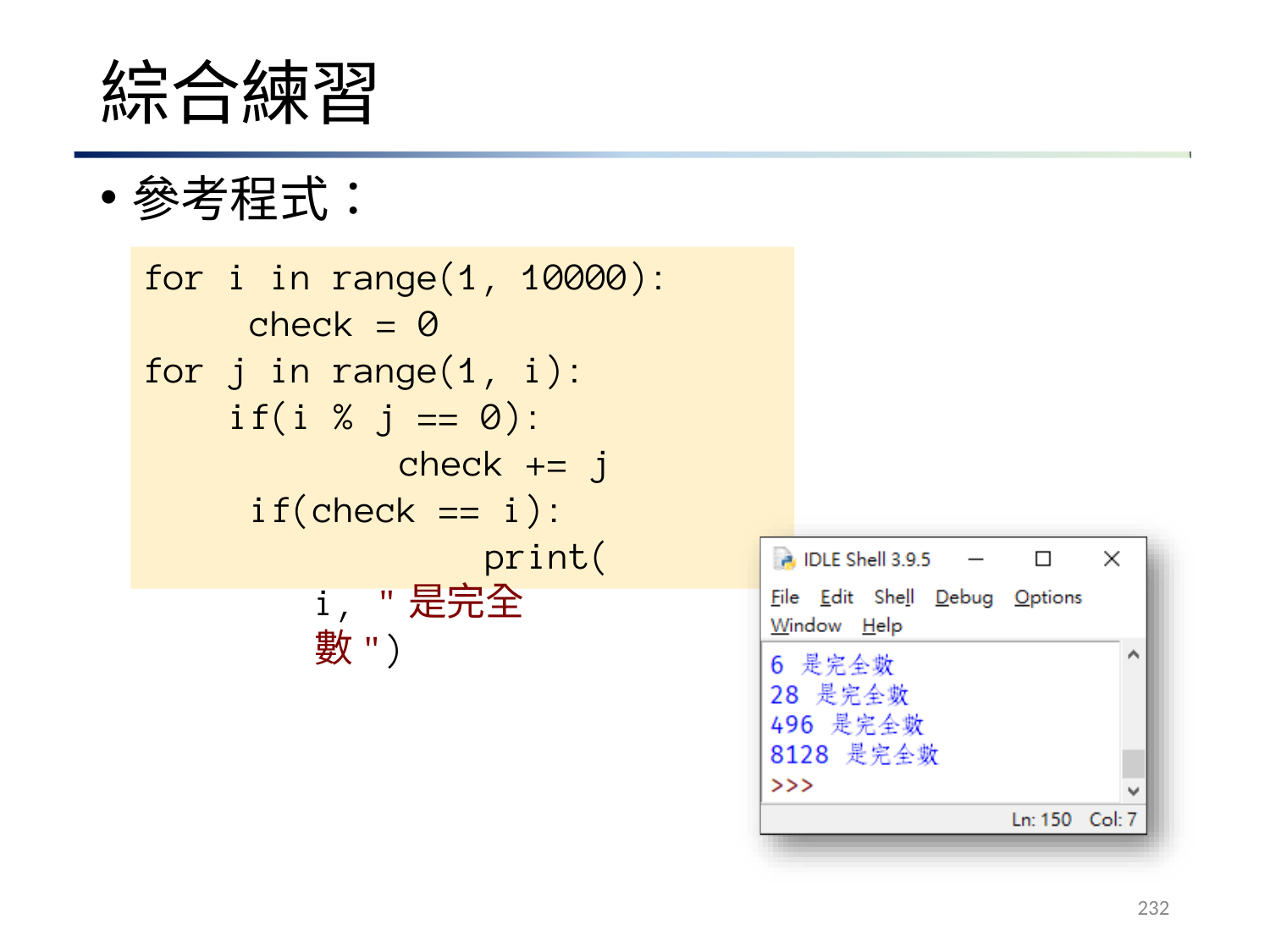

# 綜合練習
參考程式：
for i in range(1, 10000):  check = 0
for j in range(1, i):
if(i % j == 0):
check += j  if(check == i):
print(i, "是完全數")

232